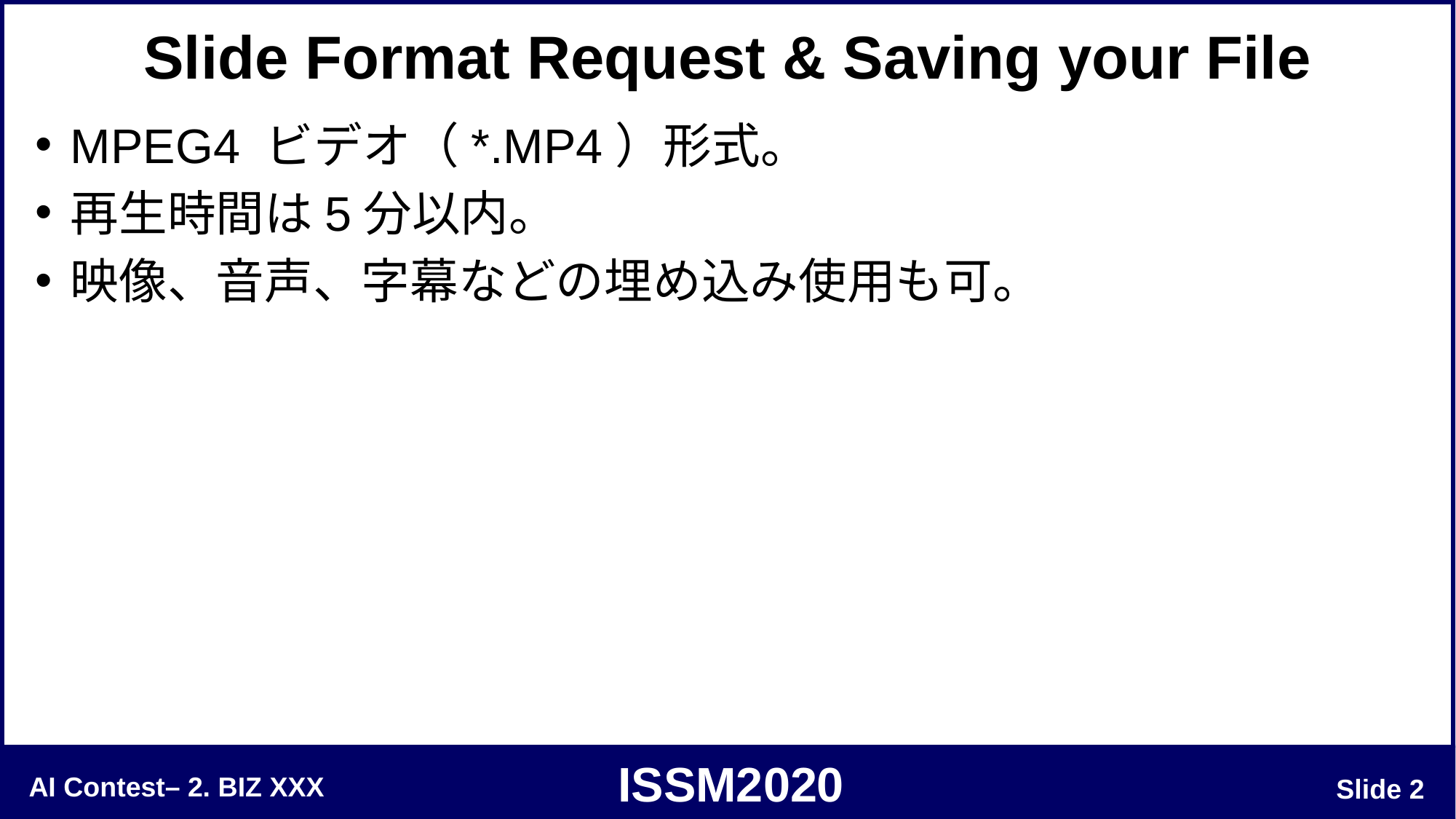

# Slide Format Request & Saving your File
MPEG4 ビデオ（*.MP4）形式。
再生時間は5分以内。
映像、音声、字幕などの埋め込み使用も可。

Slide 2